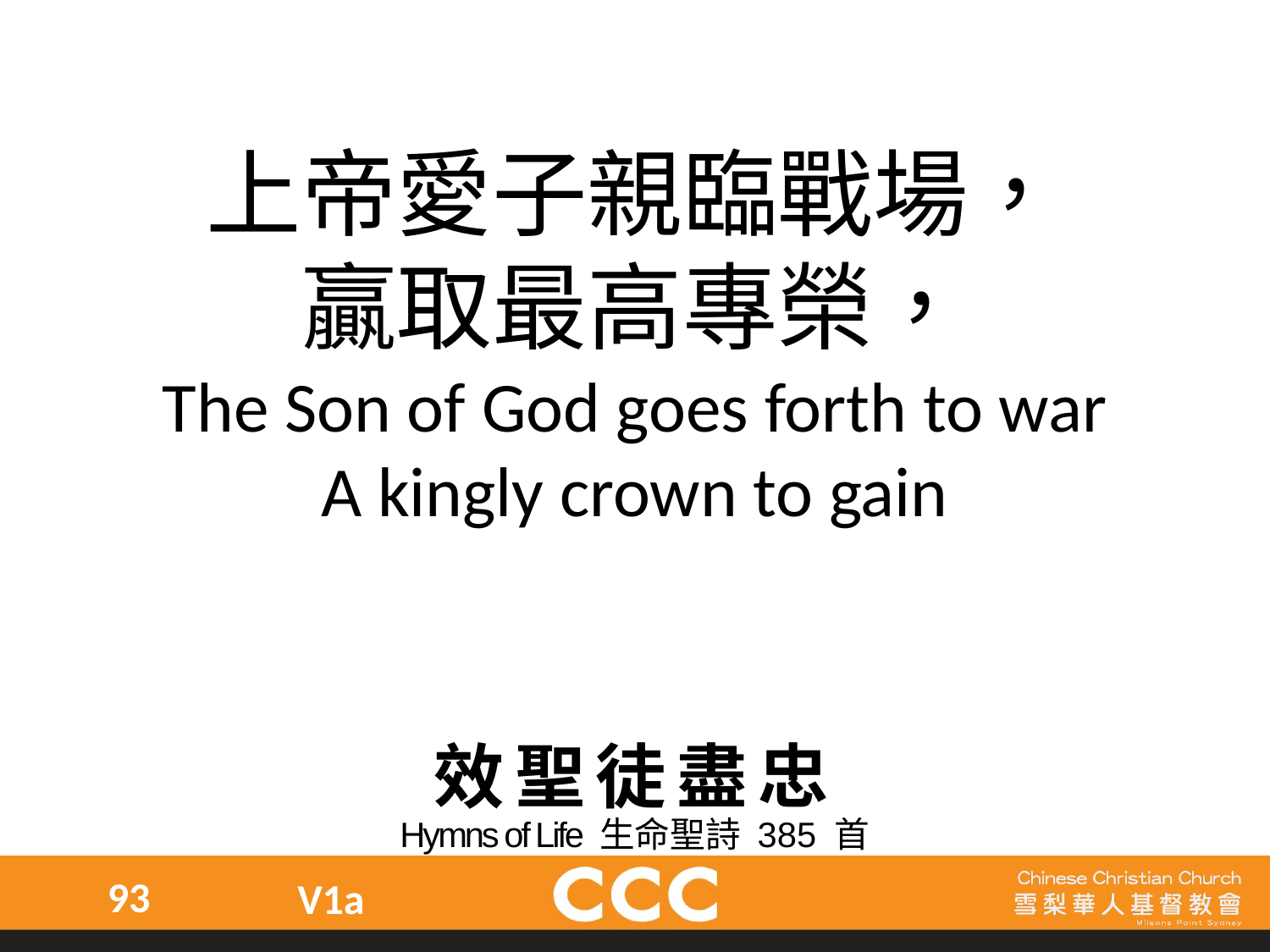

上帝愛子親臨戰場，
贏取最高專榮，
The Son of God goes forth to war
A kingly crown to gain
效聖徒盡忠
Hymns of Life 生命聖詩 385 首
93
V1a